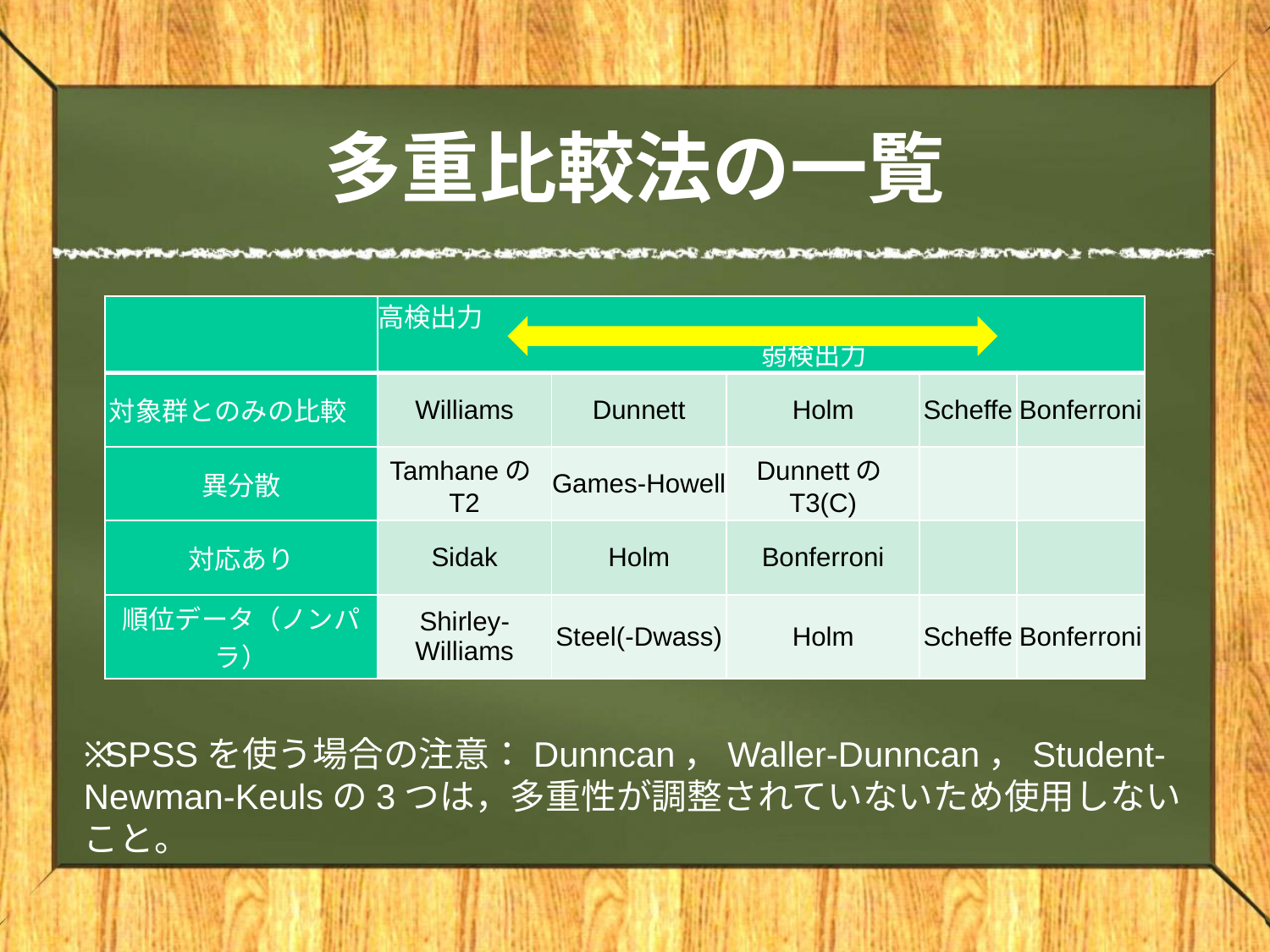

# 多重比較法の一覧
|  | 高検出力　　　　　　　　　　　　　　　　　　　　　　　　　　　　　弱検出力 |  |  |  |  |
| --- | --- | --- | --- | --- | --- |
| 対象群とのみの比較 | Williams | Dunnett | Holm | Scheffe | Bonferroni |
| 異分散 | TamhaneのT2 | Games-Howell | DunnettのT3(C) |  |  |
| 対応あり | Sidak | Holm | Bonferroni |  |  |
| 順位データ（ノンパラ） | Shirley-Williams | Steel(-Dwass) | Holm | Scheffe | Bonferroni |

※SPSSを使う場合の注意：Dunncan，Waller-Dunncan，Student-Newman-Keulsの3つは，多重性が調整されていないため使用しないこと。